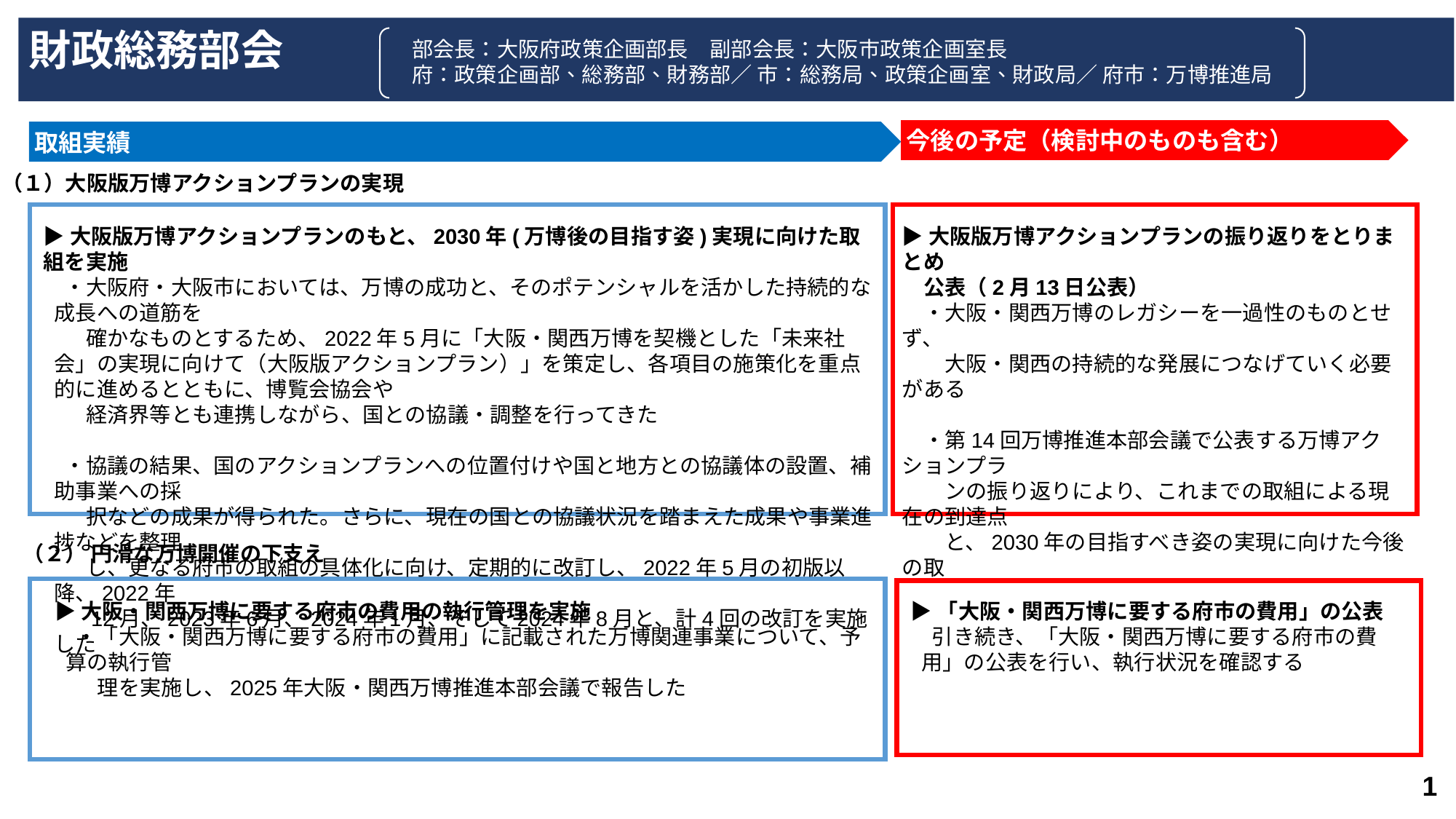

財政総務部会

　部会長：大阪府政策企画部長　副部会長：大阪市政策企画室長
　府：政策企画部、総務部、財務部／ 市：総務局、政策企画室、財政局／ 府市：万博推進局
今後の予定（検討中のものも含む）
取組実績

（１）大阪版万博アクションプランの実現

▶大阪版万博アクションプランのもと、2030年(万博後の目指す姿)実現に向けた取組を実施
　・大阪府・大阪市においては、万博の成功と、そのポテンシャルを活かした持続的な成長への道筋を
　　確かなものとするため、2022年5月に「大阪・関西万博を契機とした「未来社会」の実現に向けて（大阪版アクションプラン）」を策定し、各項目の施策化を重点的に進めるとともに、博覧会協会や
　　経済界等とも連携しながら、国との協議・調整を行ってきた

　・協議の結果、国のアクションプランへの位置付けや国と地方との協議体の設置、補助事業への採
　　択などの成果が得られた。さらに、現在の国との協議状況を踏まえた成果や事業進捗などを整理
　　し、更なる府市の取組の具体化に向け、定期的に改訂し、2022年5月の初版以降、2022年
　　12月、2023年6月、2024年1月、そして2024年8月と、計4回の改訂を実施した

▶大阪版万博アクションプランの振り返りをとりまとめ
　公表（2月13日公表）
　・大阪・関西万博のレガシーを一過性のものとせず、
　　大阪・関西の持続的な発展につなげていく必要がある

　・第14回万博推進本部会議で公表する万博アクションプラ
　　ンの振り返りにより、これまでの取組による現在の到達点
　　と、2030年の目指すべき姿の実現に向けた今後の取
　　組の方向性を示すとともに、万博を通じて得られた新たな
　　視点も加えることで、万博のレガシーを広く今後の取組に
　　つなげていく
（２） 円滑な万博開催の下支え

▶「大阪・関西万博に要する府市の費用」の公表
　引き続き、「大阪・関西万博に要する府市の費用」の公表を行い、執行状況を確認する
▶大阪・関西万博に要する府市の費用の執行管理を実施
　・「大阪・関西万博に要する府市の費用」に記載された万博関連事業について、予算の執行管
　　理を実施し、2025年大阪・関西万博推進本部会議で報告した

1